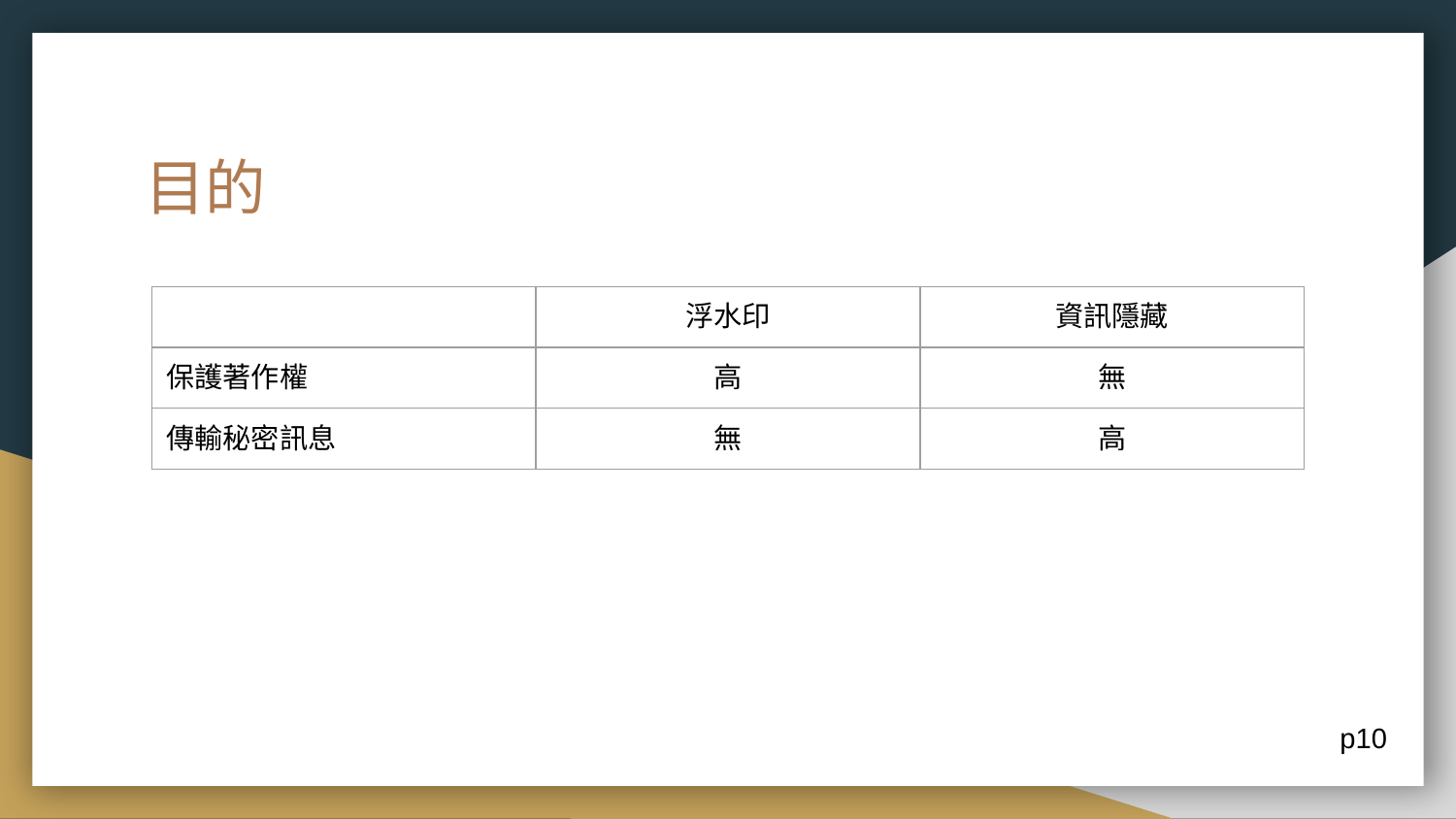

# 目的
|  | 浮水印 | 資訊隱藏 |
| --- | --- | --- |
| 保護著作權 | 高 | 無 |
| 傳輸秘密訊息 | 無 | 高 |
p10